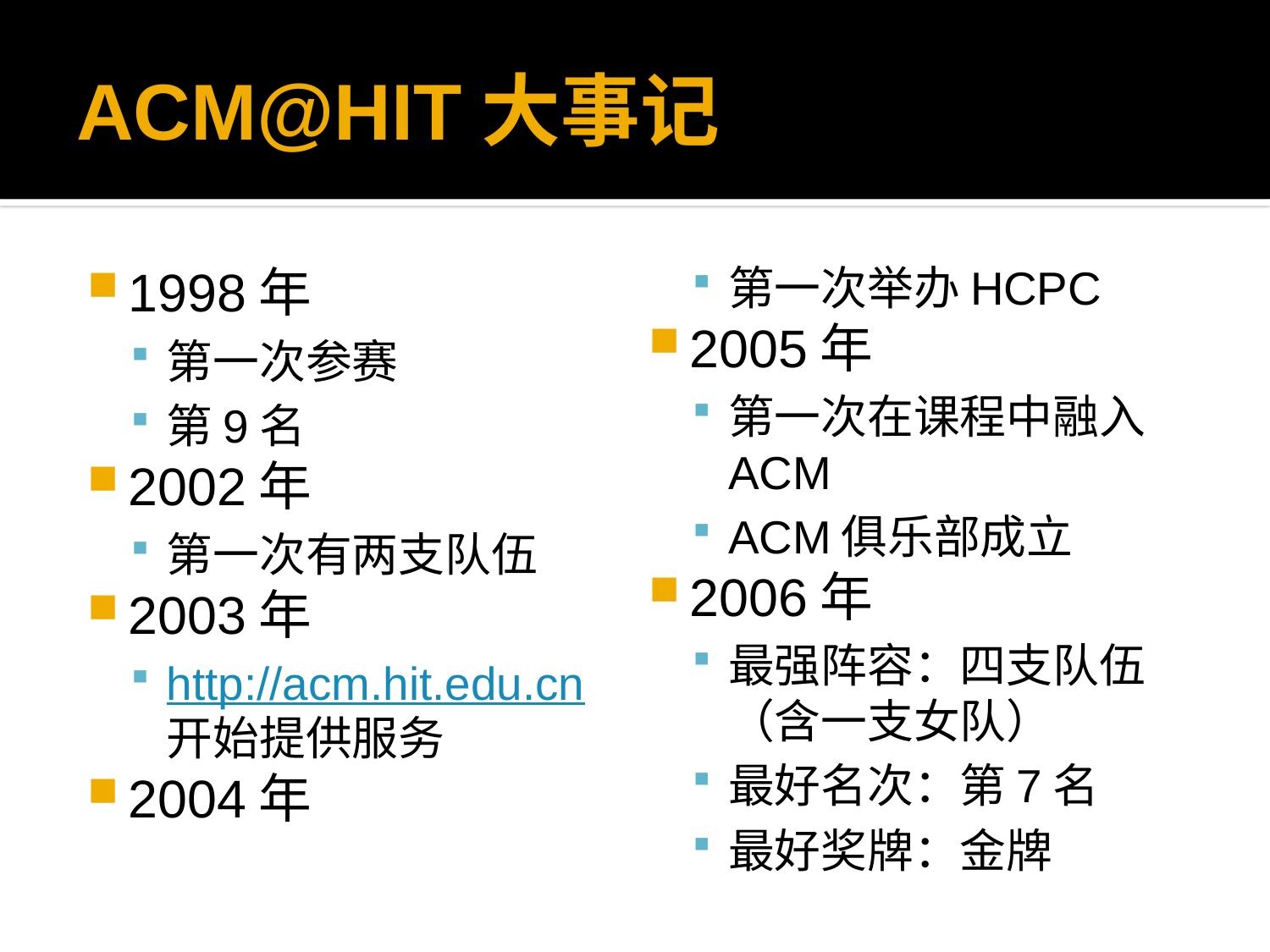

# ACM@HIT大事记
1998年
第一次参赛
第9名
2002年
第一次有两支队伍
2003年
http://acm.hit.edu.cn 开始提供服务
2004年
第一次举办HCPC
2005年
第一次在课程中融入ACM
ACM俱乐部成立
2006年
最强阵容：四支队伍（含一支女队）
最好名次：第7名
最好奖牌：金牌